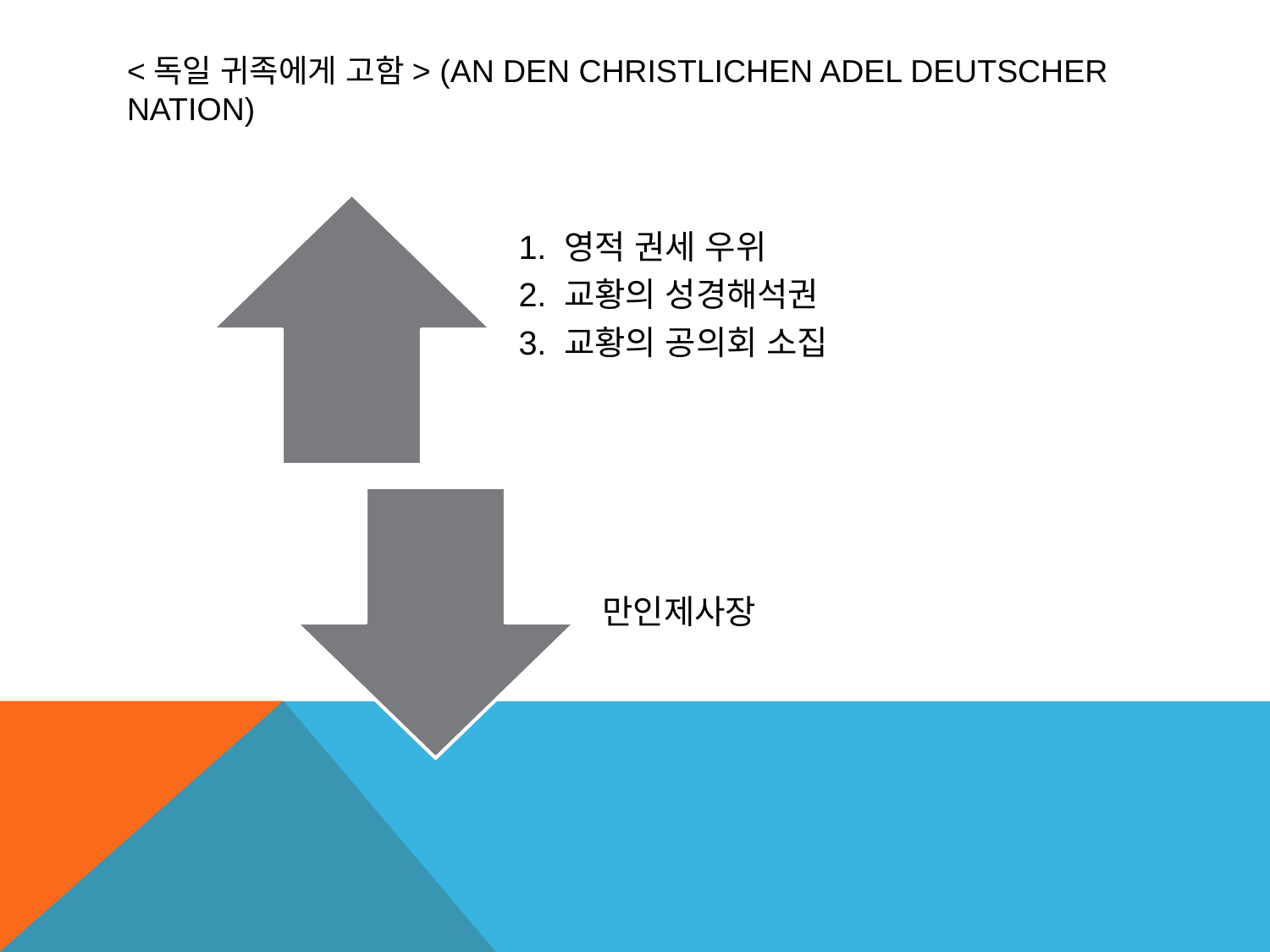

# <독일 귀족에게 고함> (An den christlichen Adel deutscher Nation)

1. 영적 권세 우위
2. 교황의 성경해석권
3. 교황의 공의회 소집

만인제사장